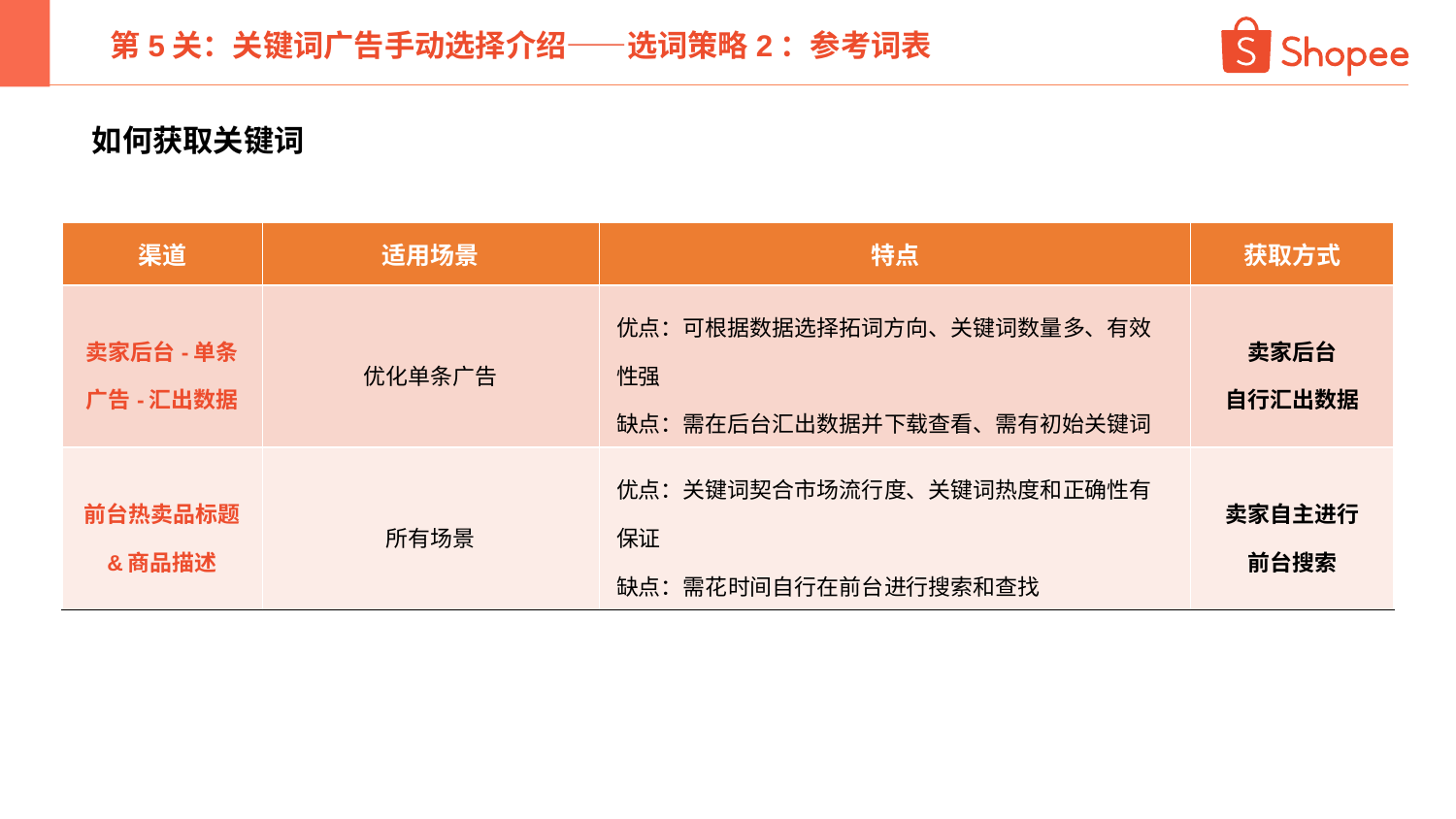

第5关：关键词广告手动选择介绍——选词策略2：参考词表
如何获取关键词
| 渠道 | 适用场景 | 特点 | 获取方式 |
| --- | --- | --- | --- |
| 卖家后台-单条广告-汇出数据 | 优化单条广告 | 优点：可根据数据选择拓词方向、关键词数量多、有效性强 缺点：需在后台汇出数据并下载查看、需有初始关键词 | 卖家后台 自行汇出数据 |
| 前台热卖品标题 &商品描述 | 所有场景 | 优点：关键词契合市场流行度、关键词热度和正确性有保证 缺点：需花时间自行在前台进行搜索和查找 | 卖家自主进行 前台搜索 |
36